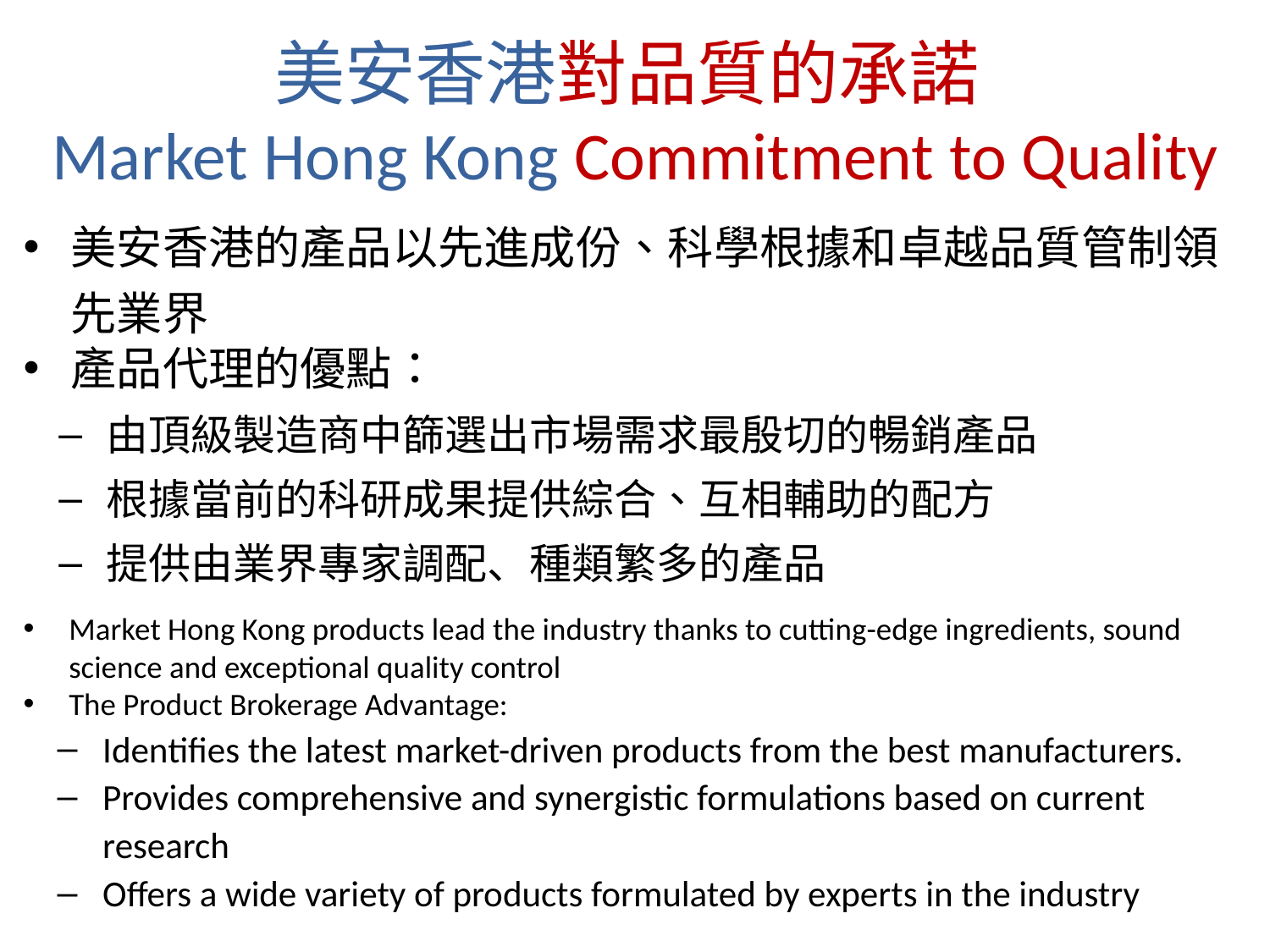

# 美安香港對品質的承諾 Market Hong Kong Commitment to Quality
美安香港的產品以先進成份、科學根據和卓越品質管制領先業界
產品代理的優點：
由頂級製造商中篩選出市場需求最殷切的暢銷產品
根據當前的科研成果提供綜合、互相輔助的配方
提供由業界專家調配、種類繁多的產品

Market Hong Kong products lead the industry thanks to cutting-edge ingredients, sound science and exceptional quality control
The Product Brokerage Advantage:
Identifies the latest market-driven products from the best manufacturers.
Provides comprehensive and synergistic formulations based on current research
Offers a wide variety of products formulated by experts in the industry